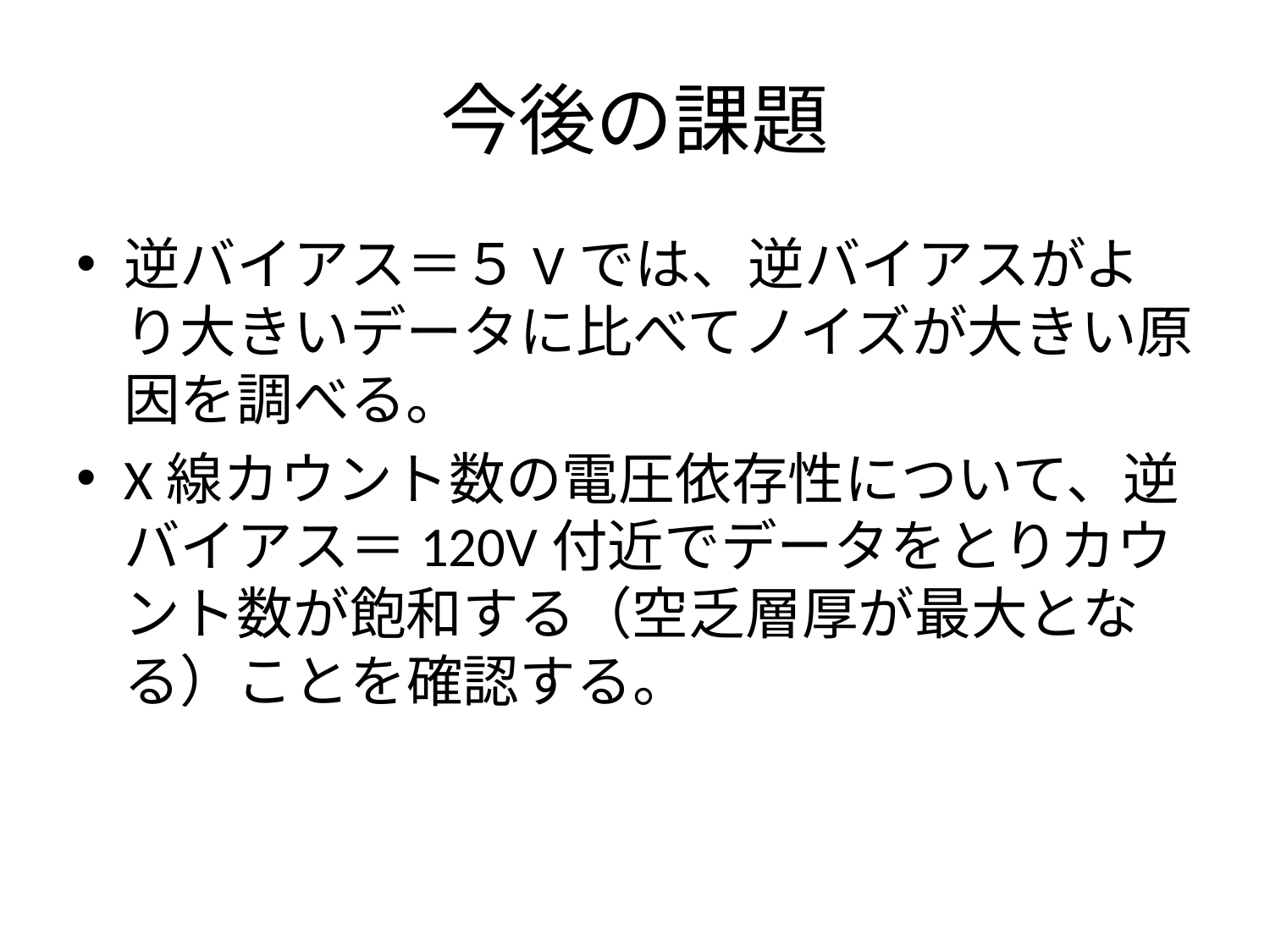

# 今後の課題
逆バイアス＝５Vでは、逆バイアスがより大きいデータに比べてノイズが大きい原因を調べる。
X線カウント数の電圧依存性について、逆バイアス＝120V付近でデータをとりカウント数が飽和する（空乏層厚が最大となる）ことを確認する。